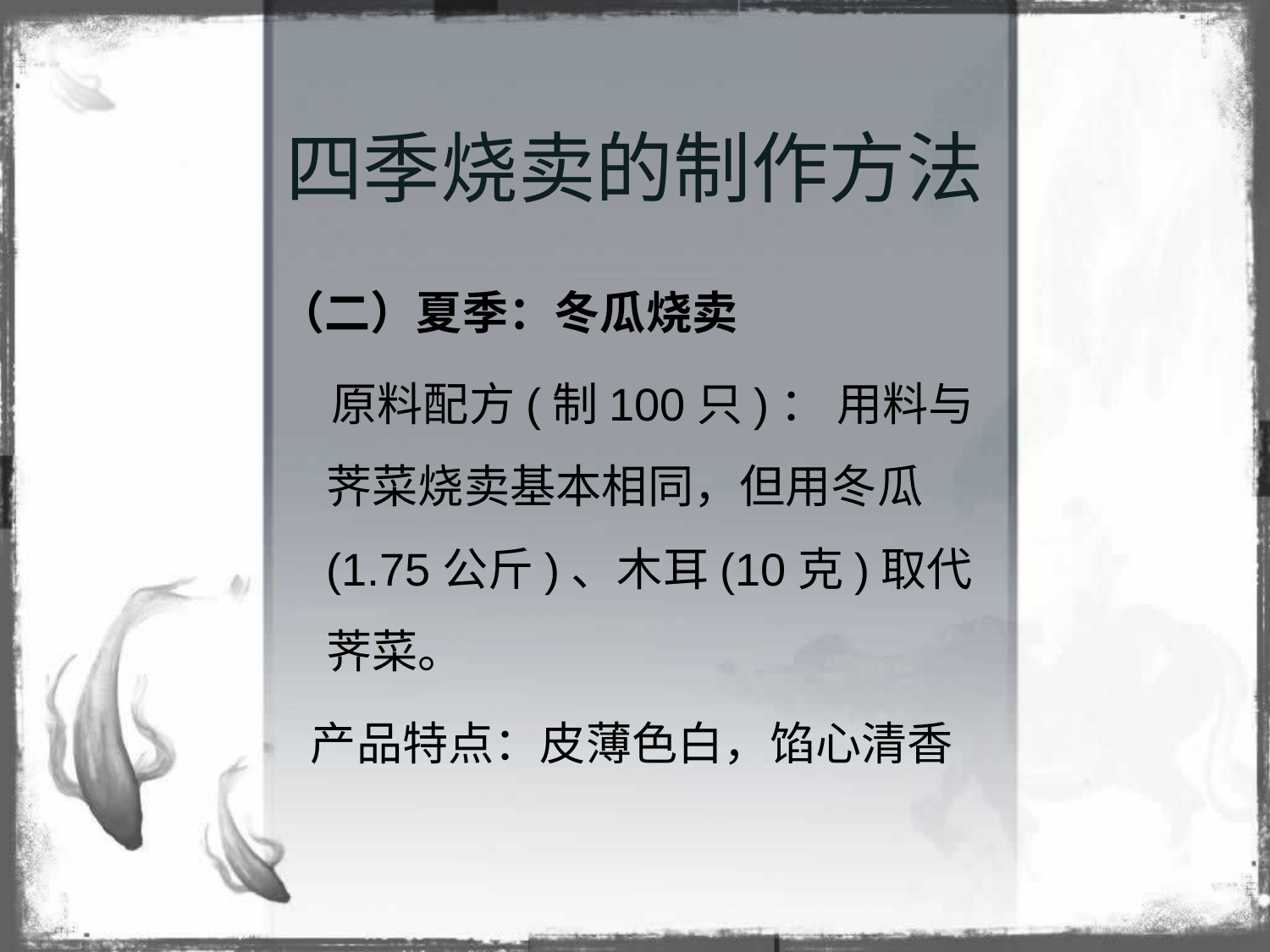

# 四季烧卖的制作方法
（二）夏季：冬瓜烧卖
    原料配方(制100只)： 用料与荠菜烧卖基本相同，但用冬瓜(1.75公斤)、木耳(10克)取代荠菜。
  产品特点：皮薄色白，馅心清香